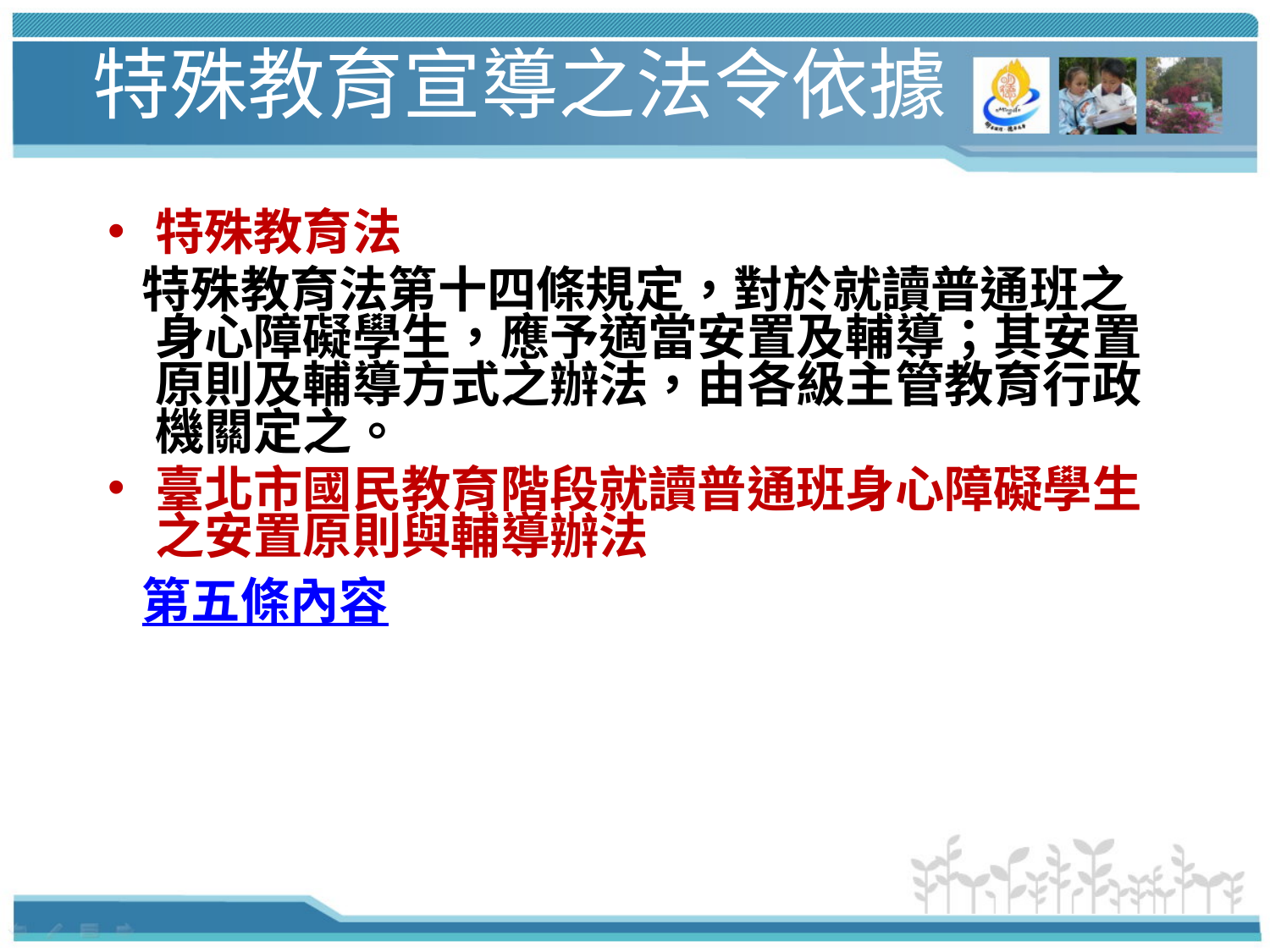

特殊教育宣導之法令依據
特殊教育法
  特殊教育法第十四條規定，對於就讀普通班之身心障礙學生，應予適當安置及輔導；其安置原則及輔導方式之辦法，由各級主管教育行政機關定之。
臺北市國民教育階段就讀普通班身心障礙學生之安置原則與輔導辦法
  第五條內容